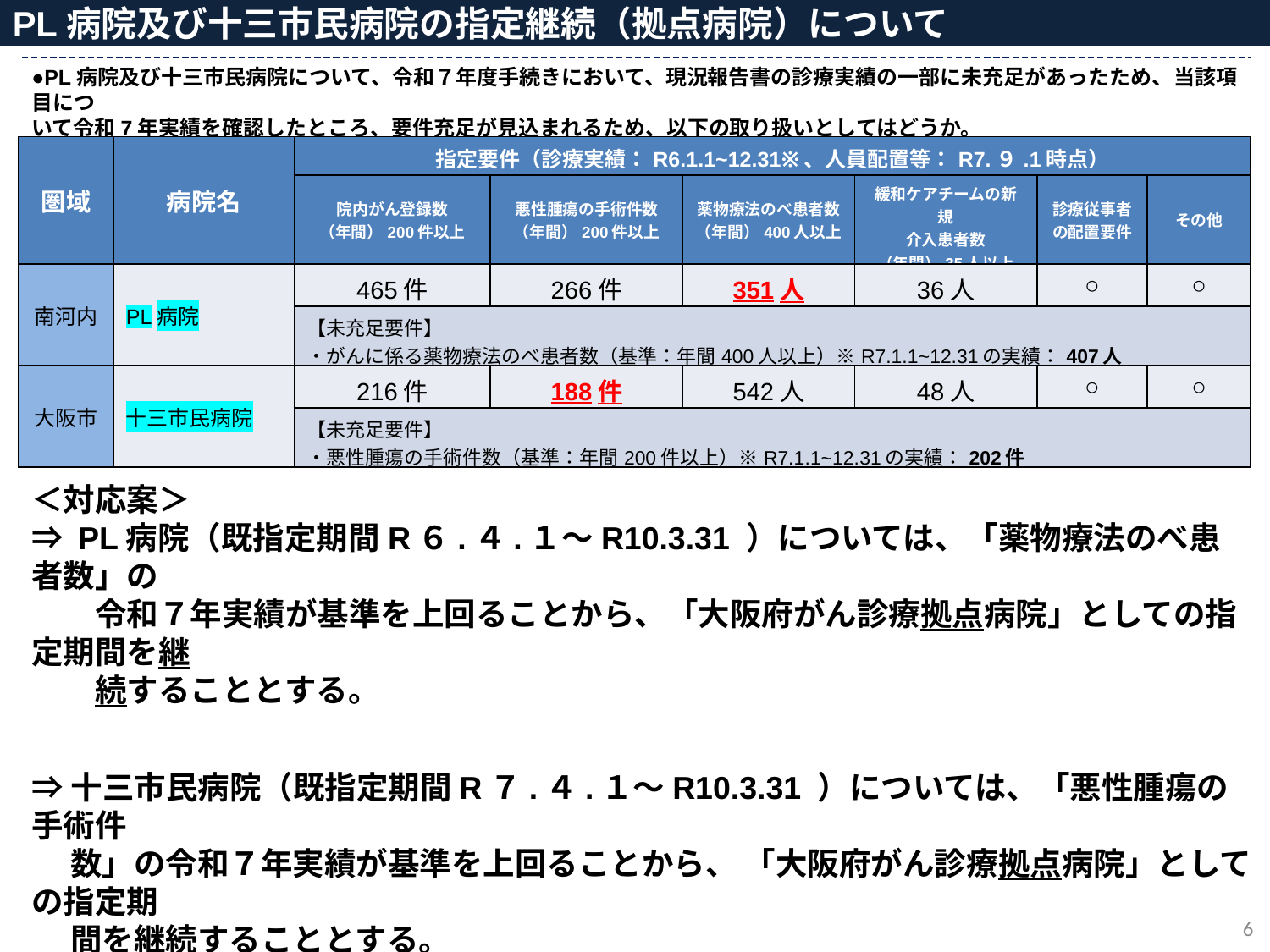

PL病院及び十三市民病院の指定継続（拠点病院）について
●PL病院及び十三市民病院について、令和７年度手続きにおいて、現況報告書の診療実績の一部に未充足があったため、当該項目につ
いて令和7年実績を確認したところ、要件充足が見込まれるため、以下の取り扱いとしてはどうか。
| 圏域 | 病院名 | 指定要件（診療実績：R6.1.1~12.31※、人員配置等：R7.９.1時点） |  |  |  |  |  |
| --- | --- | --- | --- | --- | --- | --- | --- |
|  |  | 院内がん登録数 （年間）200件以上 | 悪性腫瘍の手術件数 （年間）200件以上 | 薬物療法のべ患者数 （年間）400人以上 | 緩和ケアチームの新規 介入患者数 （年間）35人以上 | 診療従事者の配置要件 | その他 |
| 南河内 | PL病院 | 465件 | 266件 | 351人 | 36人 | ○ | ○ |
|  |  | 【未充足要件】 ・がんに係る薬物療法のべ患者数（基準：年間400人以上）※R7.1.1~12.31の実績：407人 |  |  |  |  |  |
| 大阪市 | 十三市民病院 | 216件 | 188件 | 542人 | 48人 | ○ | ○ |
|  |  | 【未充足要件】 ・悪性腫瘍の手術件数（基準：年間200件以上）※R7.1.1~12.31の実績：202件 |  |  |  |  |  |
＜対応案＞
⇒ PL病院（既指定期間R６.４.１～R10.3.31 ）については、「薬物療法のべ患者数」の
　　令和７年実績が基準を上回ることから、「大阪府がん診療拠点病院」としての指定期間を継
　　続することとする。

⇒十三市民病院（既指定期間R７.４.１～R10.3.31 ）については、「悪性腫瘍の手術件
 　数」の令和７年実績が基準を上回ることから、 「大阪府がん診療拠点病院」としての指定期
 　間を継続することとする。
6